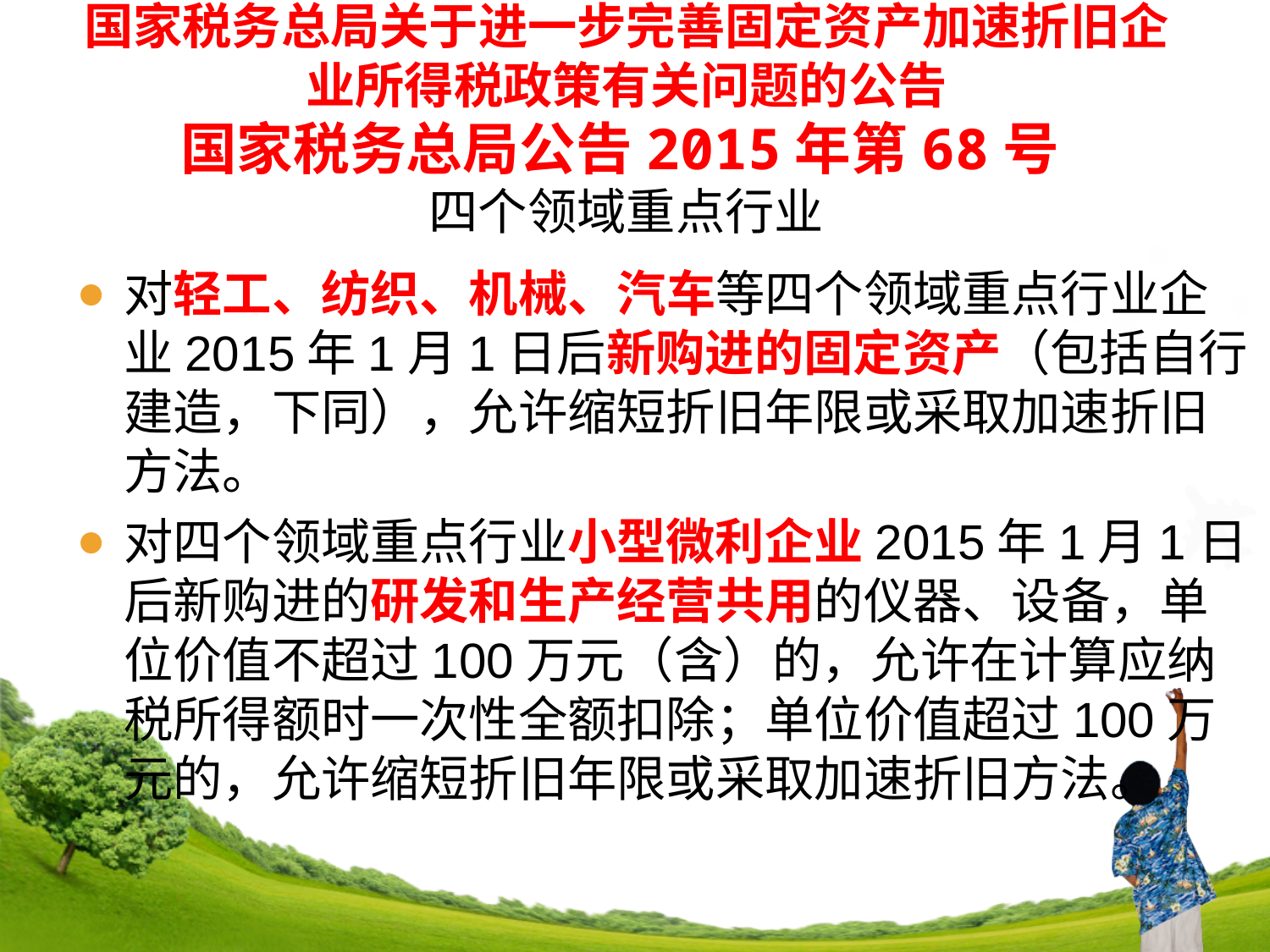

# 国家税务总局关于进一步完善固定资产加速折旧企业所得税政策有关问题的公告 国家税务总局公告2015年第68号  四个领域重点行业
对轻工、纺织、机械、汽车等四个领域重点行业企业2015年1月1日后新购进的固定资产（包括自行建造，下同），允许缩短折旧年限或采取加速折旧方法。
对四个领域重点行业小型微利企业2015年1月1日后新购进的研发和生产经营共用的仪器、设备，单位价值不超过100万元（含）的，允许在计算应纳税所得额时一次性全额扣除；单位价值超过100万元的，允许缩短折旧年限或采取加速折旧方法。